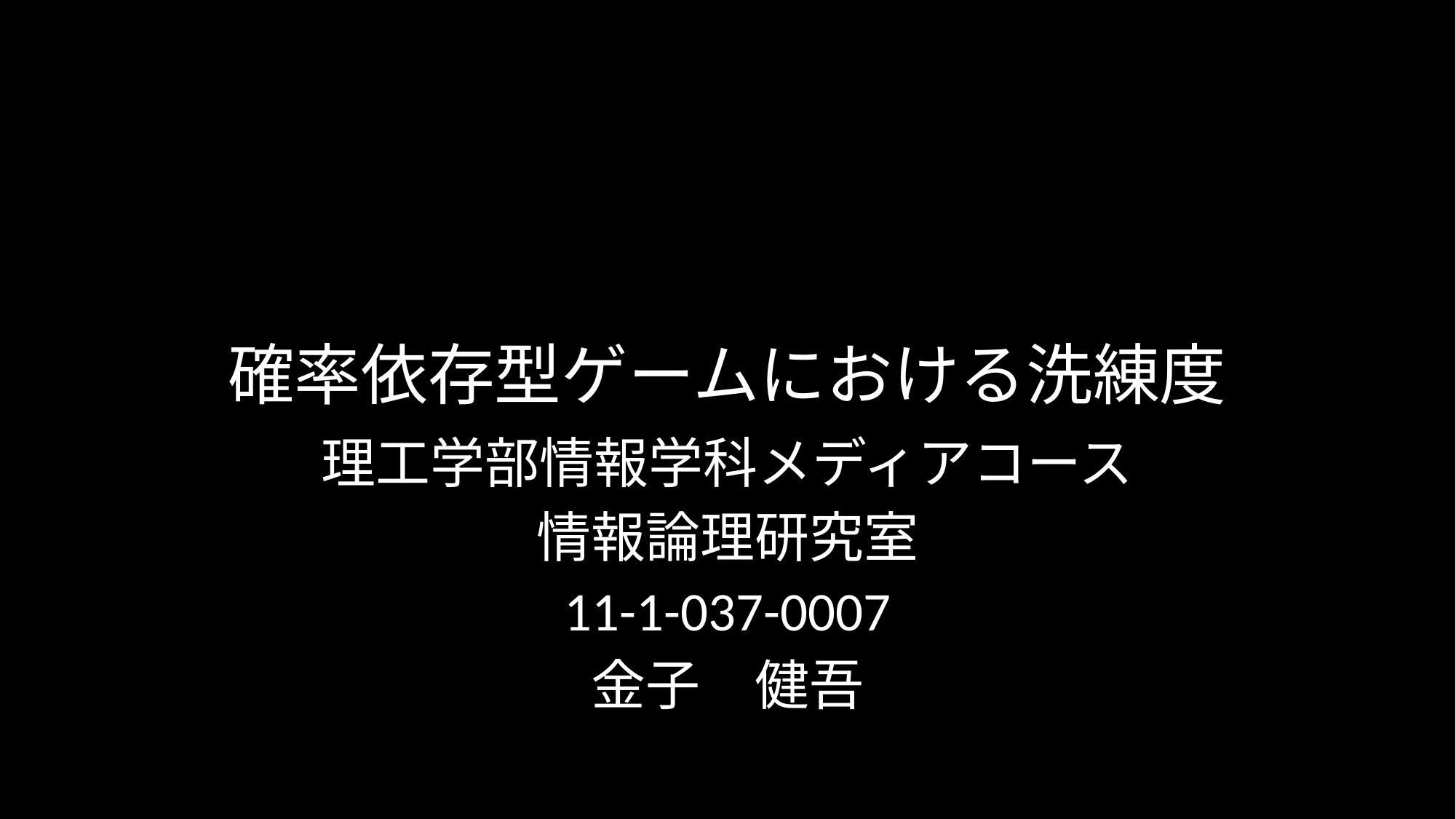

# 確率依存型ゲームにおける洗練度
理工学部情報学科メディアコース
情報論理研究室
11-1-037-0007
金子　健吾